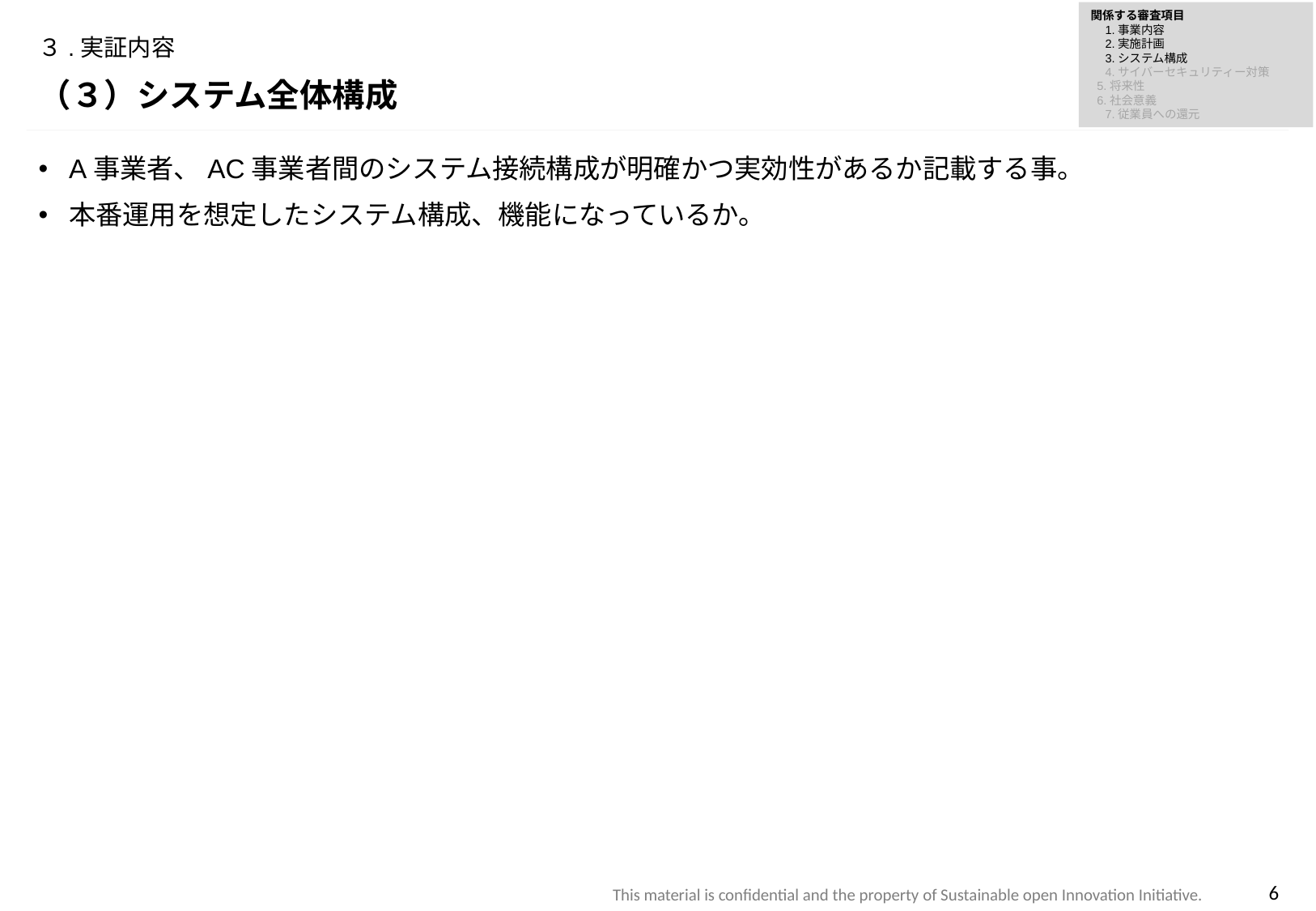

関係する審査項目
　1.事業内容
　2.実施計画
　3.システム構成
　4.サイバーセキュリティー対策
  5.将来性
  6.社会意義
　7.従業員への還元
# ３.実証内容
（３）システム全体構成
A事業者、AC事業者間のシステム接続構成が明確かつ実効性があるか記載する事。
本番運用を想定したシステム構成、機能になっているか。